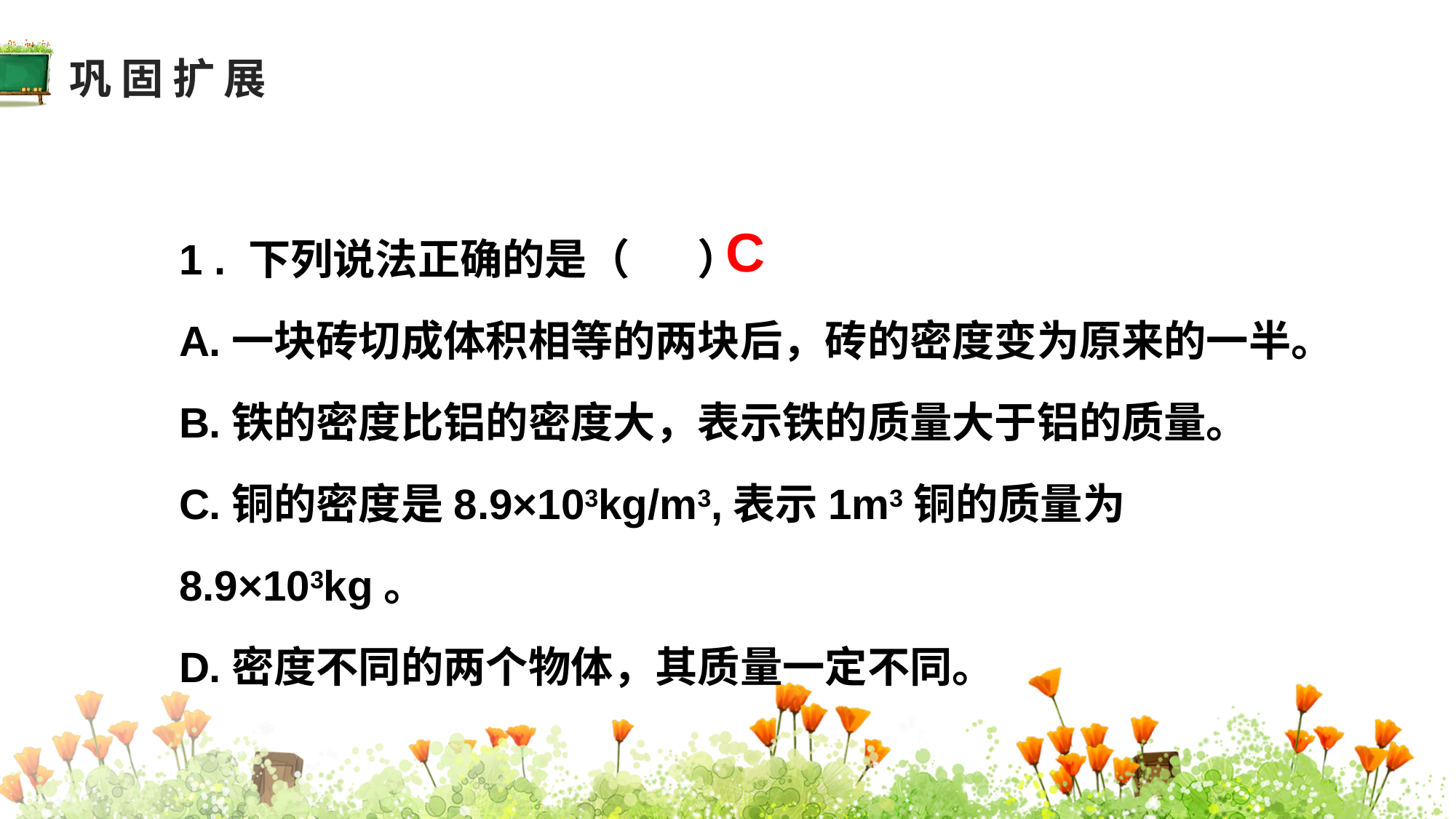

巩固扩展
1 . 下列说法正确的是（       ）
A.一块砖切成体积相等的两块后，砖的密度变为原来的一半。
B.铁的密度比铝的密度大，表示铁的质量大于铝的质量。
C.铜的密度是8.9×103kg/m3,表示1m3铜的质量为8.9×103kg。
D.密度不同的两个物体，其质量一定不同。
C